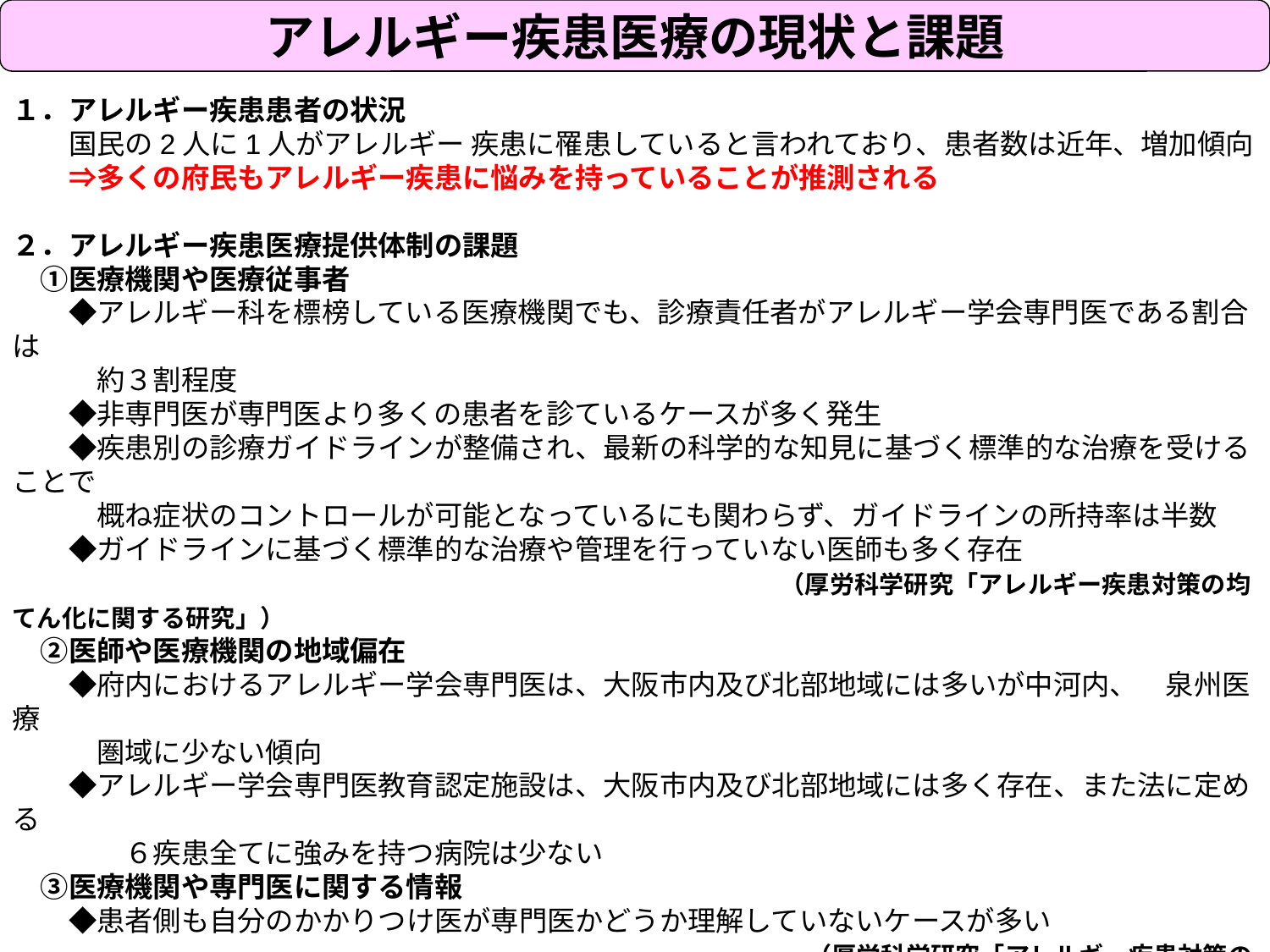

アレルギー疾患医療の現状と課題
１．アレルギー疾患患者の状況
　　国民の2人に1人がアレルギー 疾患に罹患していると言われており、患者数は近年、増加傾向
　　⇒多くの府民もアレルギー疾患に悩みを持っていることが推測される

２．アレルギー疾患医療提供体制の課題
　①医療機関や医療従事者
　　◆アレルギー科を標榜している医療機関でも、診療責任者がアレルギー学会専門医である割合は
　　　約３割程度
　　◆非専門医が専門医より多くの患者を診ているケースが多く発生
　　◆疾患別の診療ガイドラインが整備され、最新の科学的な知見に基づく標準的な治療を受けることで
　　　概ね症状のコントロールが可能となっているにも関わらず、ガイドラインの所持率は半数
　　◆ガイドラインに基づく標準的な治療や管理を行っていない医師も多く存在
　　　　　　　　　　　　　　　　　　　　　　　　　　　　（厚労科学研究「アレルギー疾患対策の均てん化に関する研究」）
　②医師や医療機関の地域偏在
　　◆府内におけるアレルギー学会専門医は、大阪市内及び北部地域には多いが中河内、　泉州医療
　　　圏域に少ない傾向
　　◆アレルギー学会専門医教育認定施設は、大阪市内及び北部地域には多く存在、また法に定める
　　　　６疾患全てに強みを持つ病院は少ない
　③医療機関や専門医に関する情報
　　◆患者側も自分のかかりつけ医が専門医かどうか理解していないケースが多い
　　　　　　　　　 　　　　　　　　　　　　　　　　　　　（厚労科学研究「アレルギー疾患対策の均てん化に関する研究」）
　　◆地域の診療所等では診断が困難な場合や、標準的な治療では症状が安定しない場合は、専門性
　　　　の高い医療機関を受診する必要があるが、症状にあった適切な医療や専門医の情報を入手する環
　　　　境の整備が十分ではない。